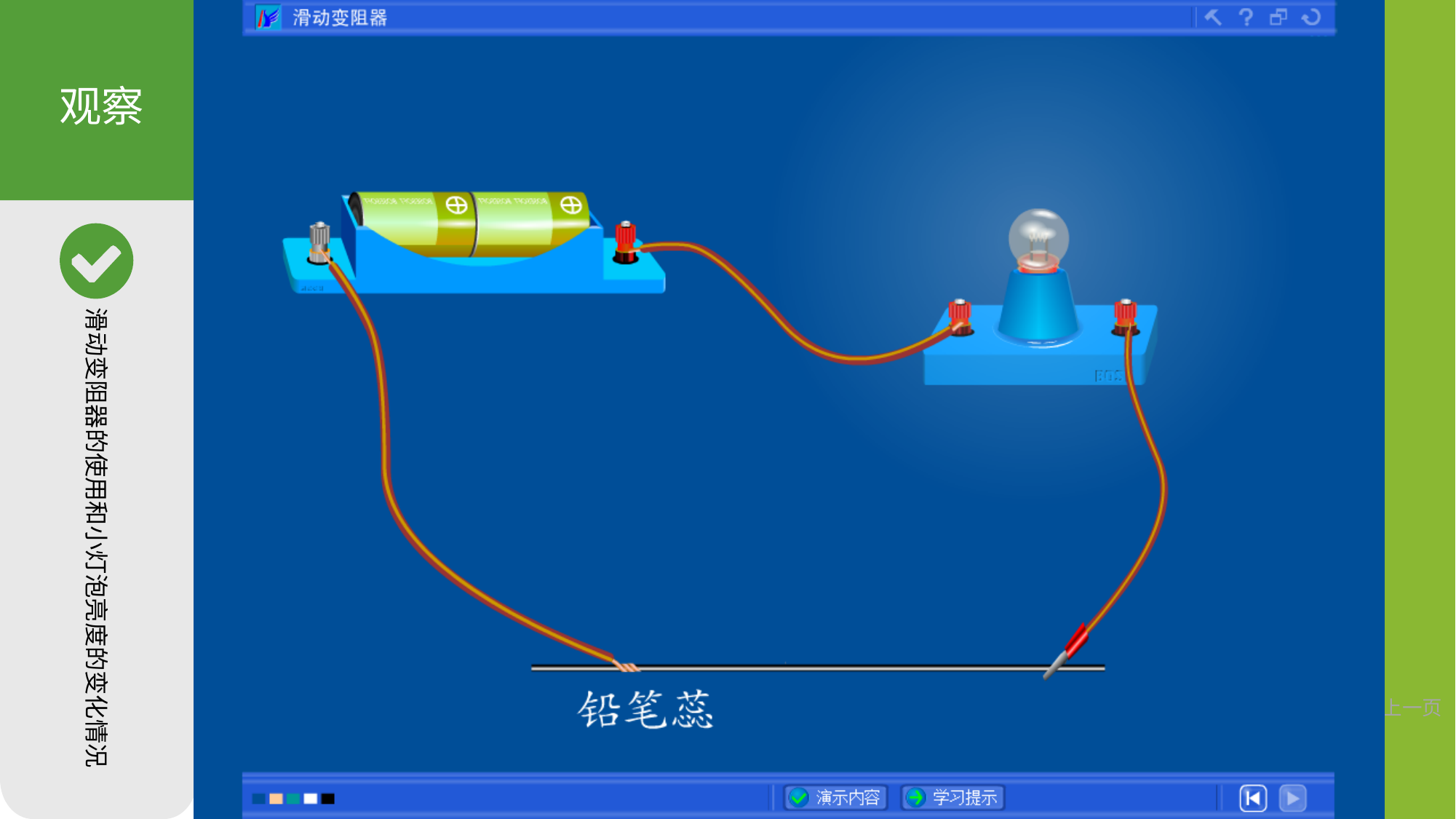

02
滑动变阻器的使用和小灯泡亮度的变化情况
观察

获奖情况
awards
主菜单

上一页
下一页